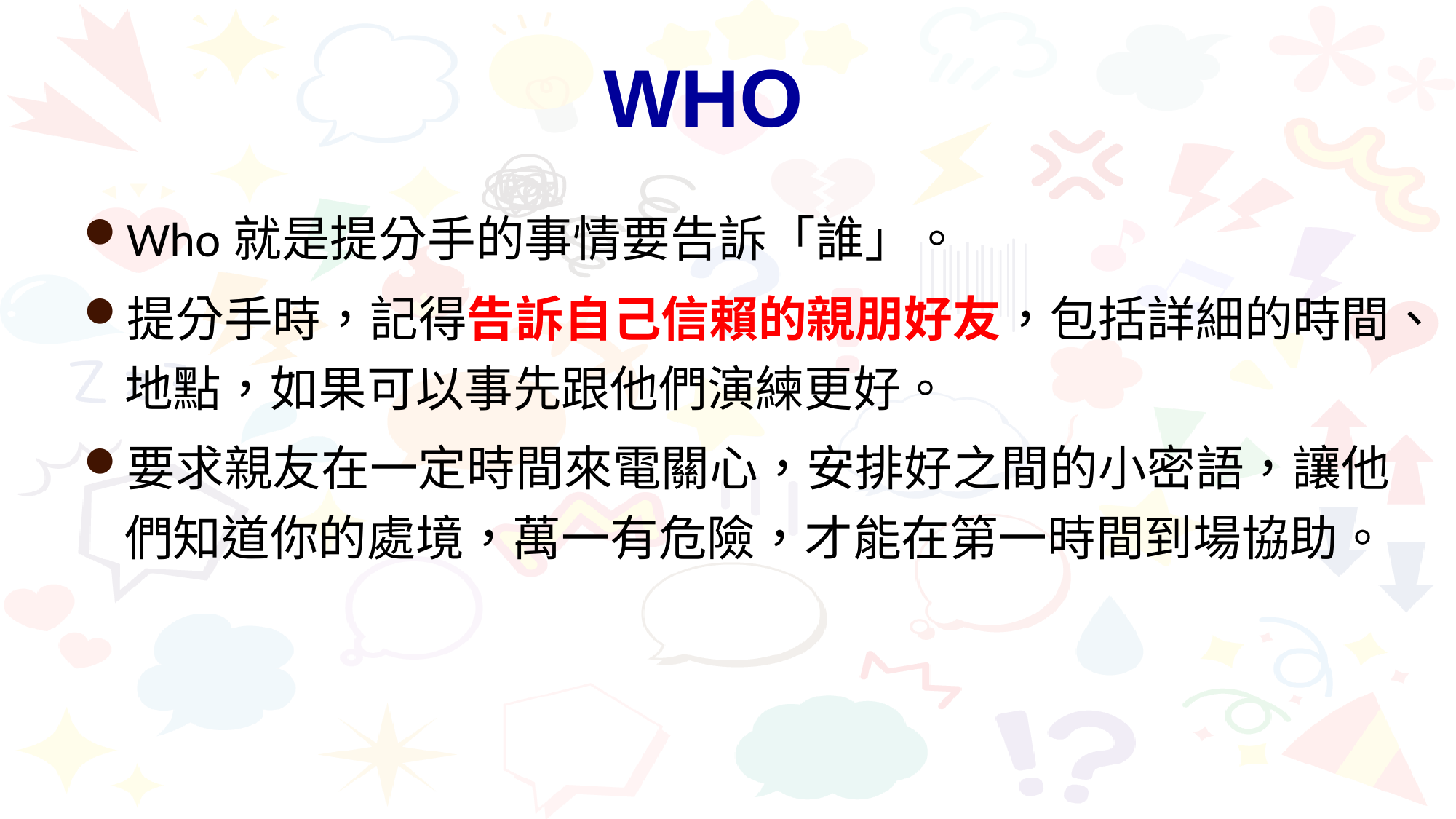

Who
Who就是提分手的事情要告訴「誰」。
提分手時，記得告訴自己信賴的親朋好友，包括詳細的時間、地點，如果可以事先跟他們演練更好。
要求親友在一定時間來電關心，安排好之間的小密語，讓他們知道你的處境，萬一有危險，才能在第一時間到場協助。